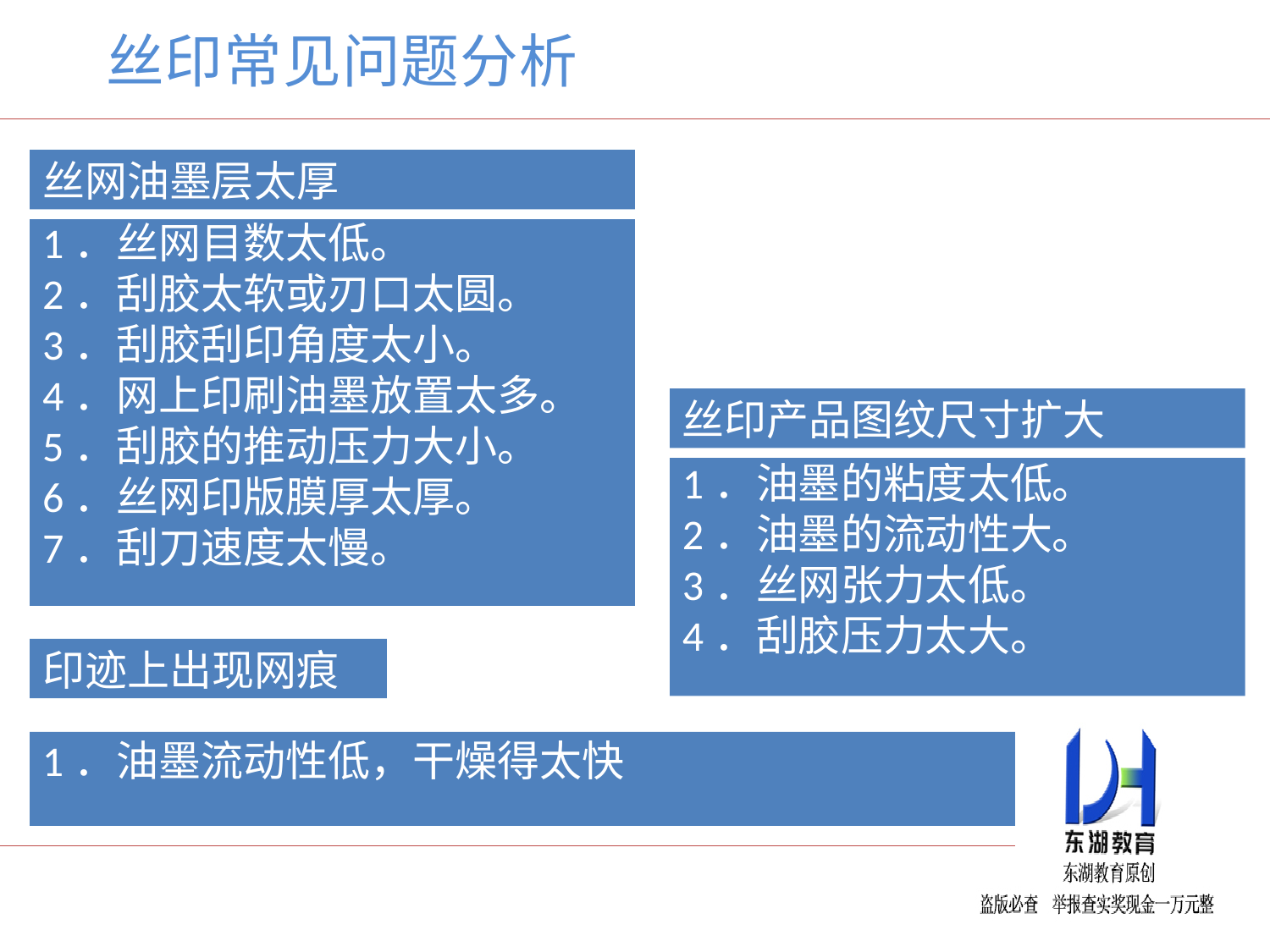

丝印常见问题分析
丝网油墨层太厚
1．丝网目数太低。
2．刮胶太软或刃口太圆。
3．刮胶刮印角度太小。
4．网上印刷油墨放置太多。
5．刮胶的推动压力大小。
6．丝网印版膜厚太厚。
7．刮刀速度太慢。

丝印产品图纹尺寸扩大
1．油墨的粘度太低。
2．油墨的流动性大。
3．丝网张力太低。
4．刮胶压力太大。

印迹上出现网痕
1．油墨流动性低，干燥得太快